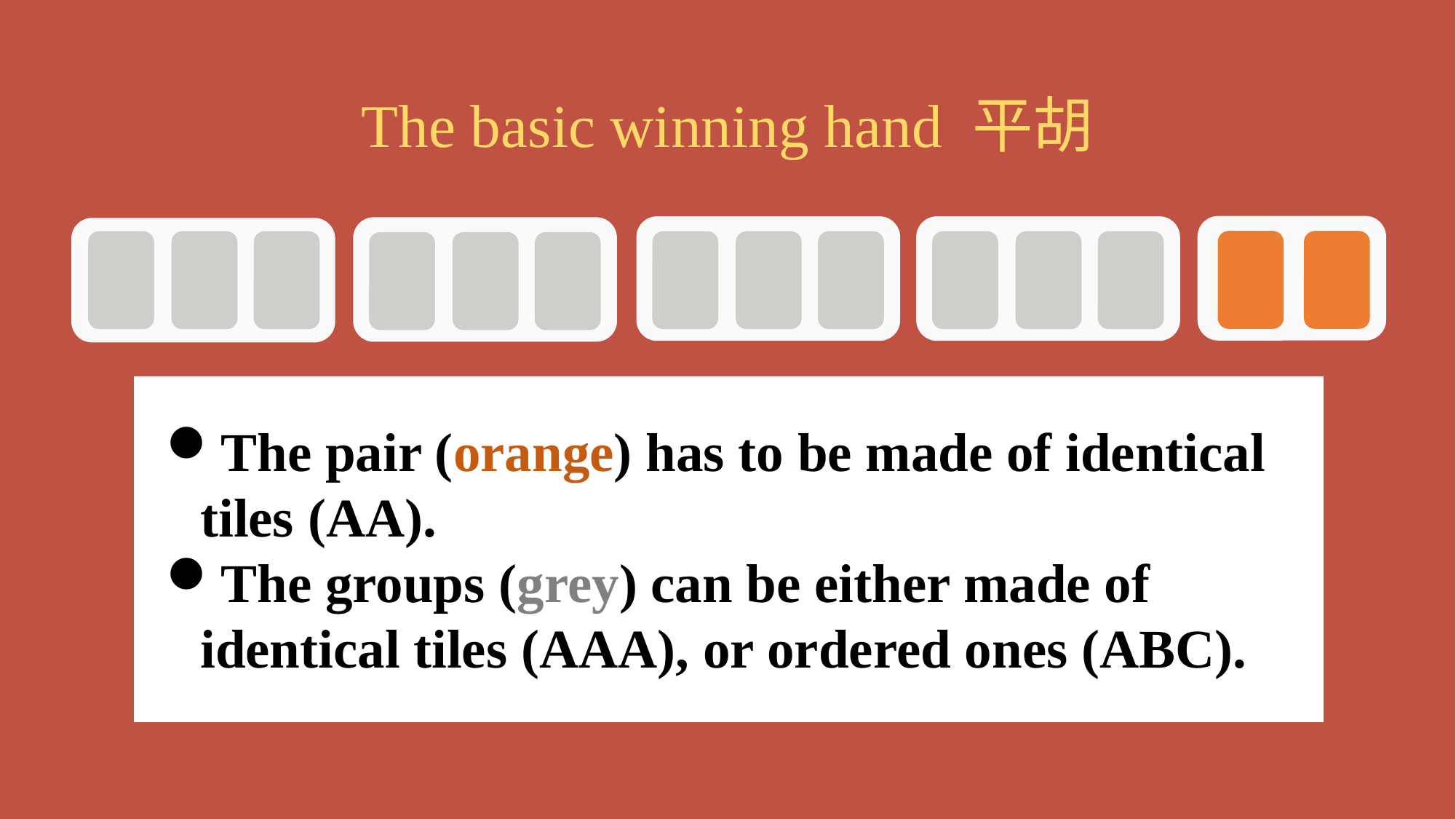

The basic winning hand 平胡

The pair (orange) has to be made of identical tiles (AA).
The groups (grey) can be either made of identical tiles (AAA), or ordered ones (ABC).